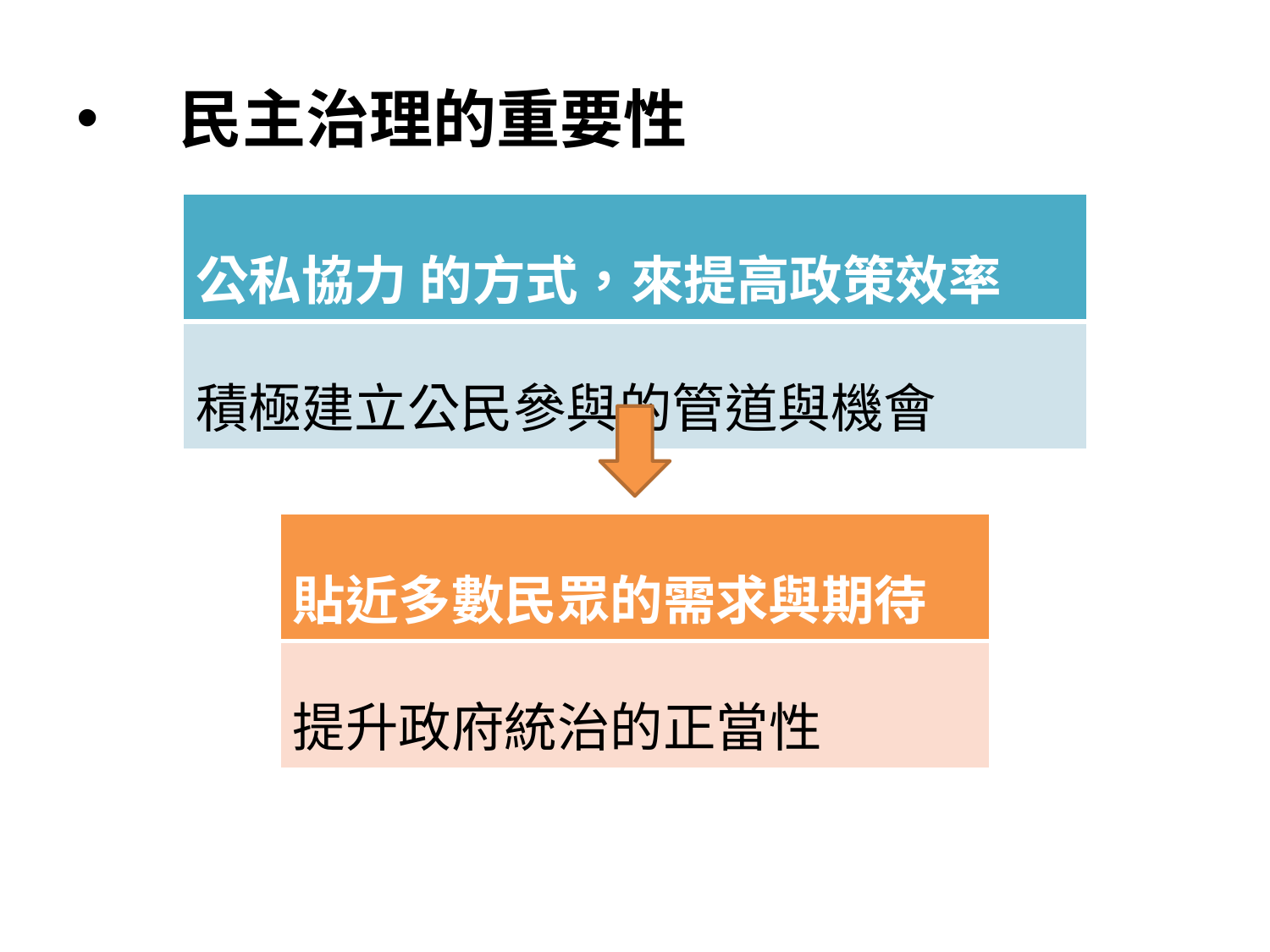

# 民主治理的重要性
| 公私協力 的方式，來提高政策效率 |
| --- |
| 積極建立公民參與的管道與機會 |

| 貼近多數民眾的需求與期待 |
| --- |
| 提升政府統治的正當性 |